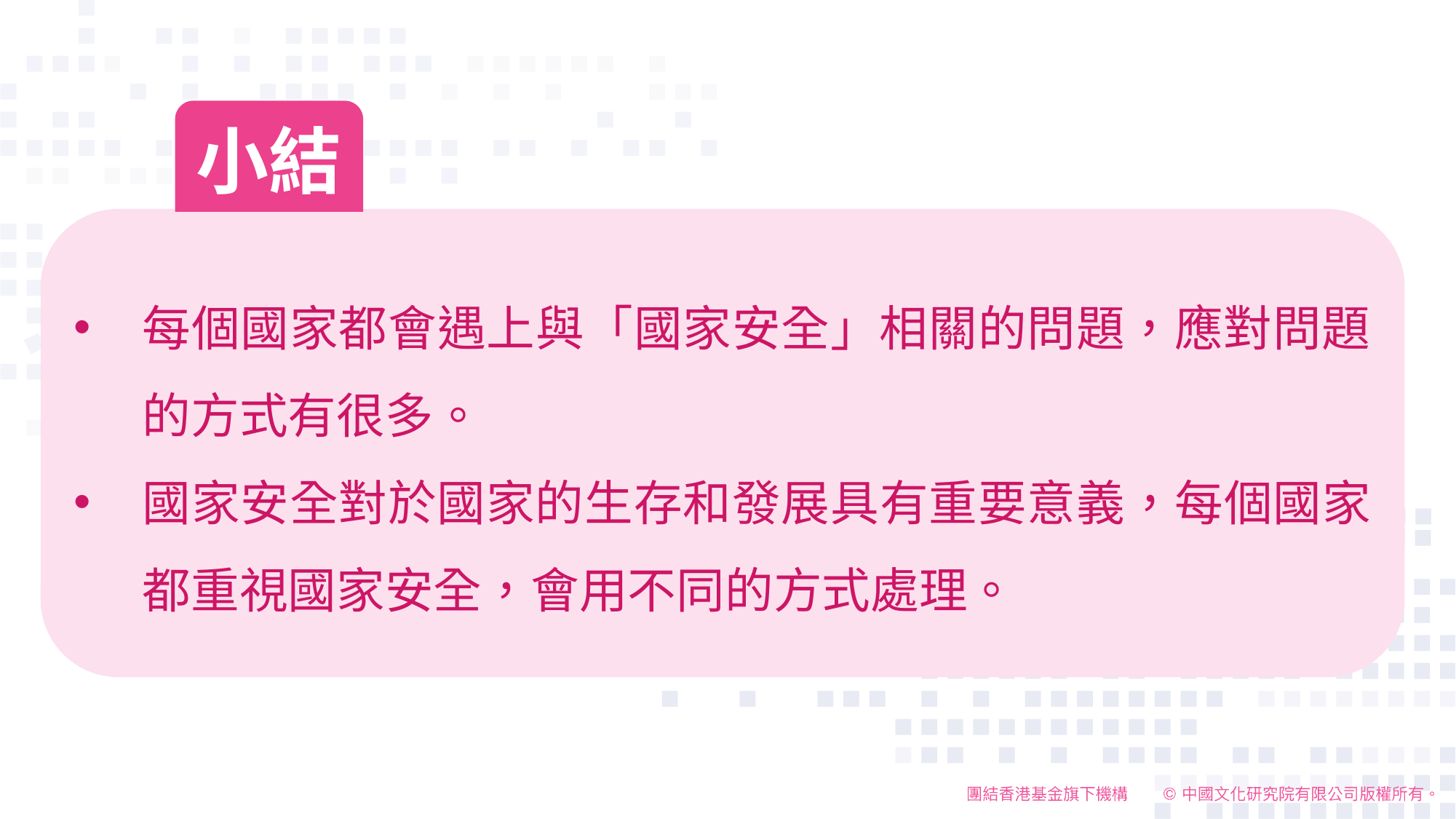

小結
每個國家都會遇上與「國家安全」相關的問題，應對問題的方式有很多。
國家安全對於國家的生存和發展具有重要意義，每個國家都重視國家安全，會用不同的方式處理。